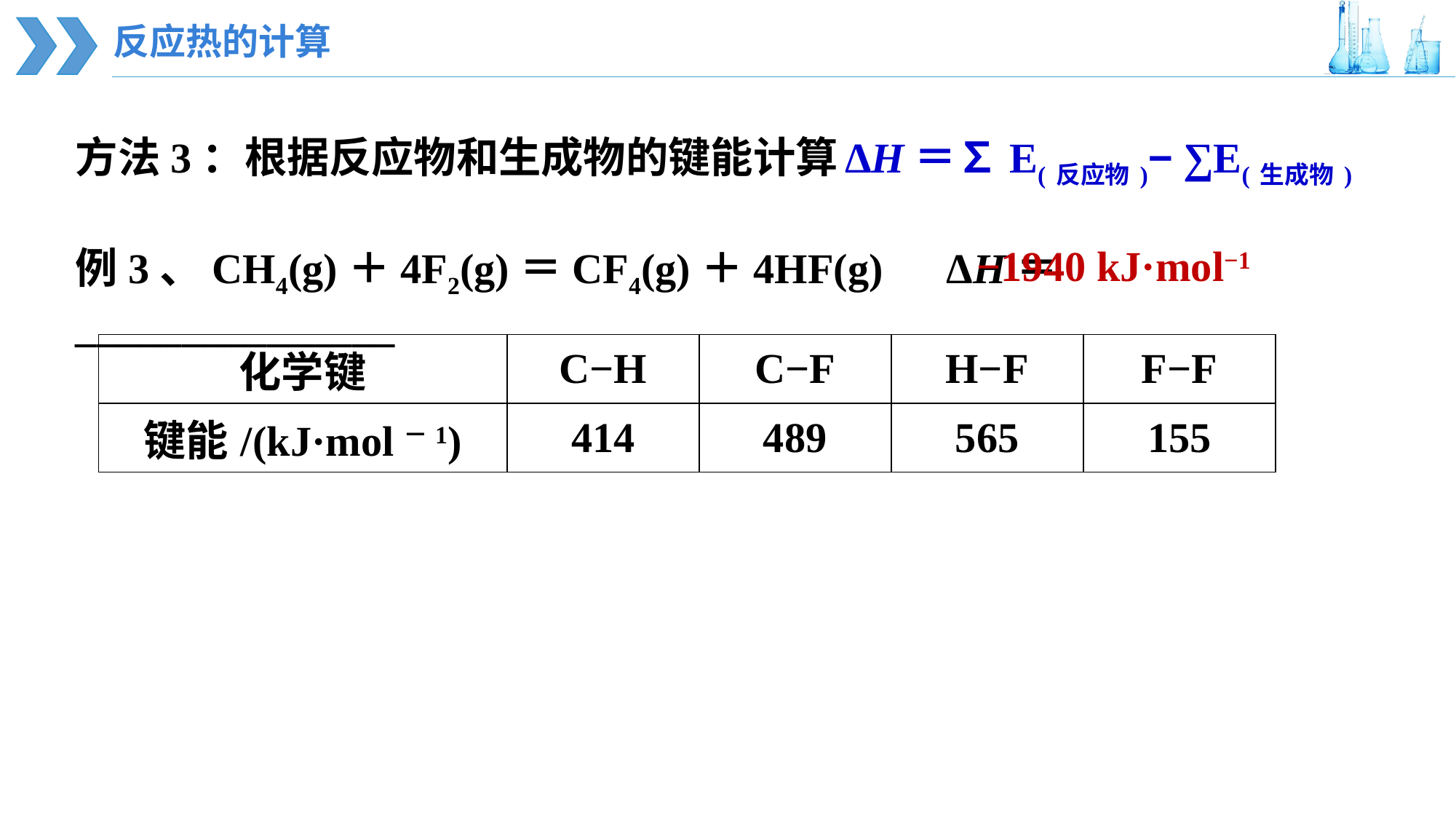

反应热的计算
方法3：根据反应物和生成物的键能计算
ΔH＝∑E(反应物)− ∑E(生成物)
−1940 kJ·mol−1
例3、CH4(g)＋4F2(g)＝CF4(g)＋4HF(g)      ΔH＝_______________
| 化学键 | C−H | C−F | H−F | F−F |
| --- | --- | --- | --- | --- |
| 键能/(kJ·mol－1) | 414 | 489 | 565 | 155 |